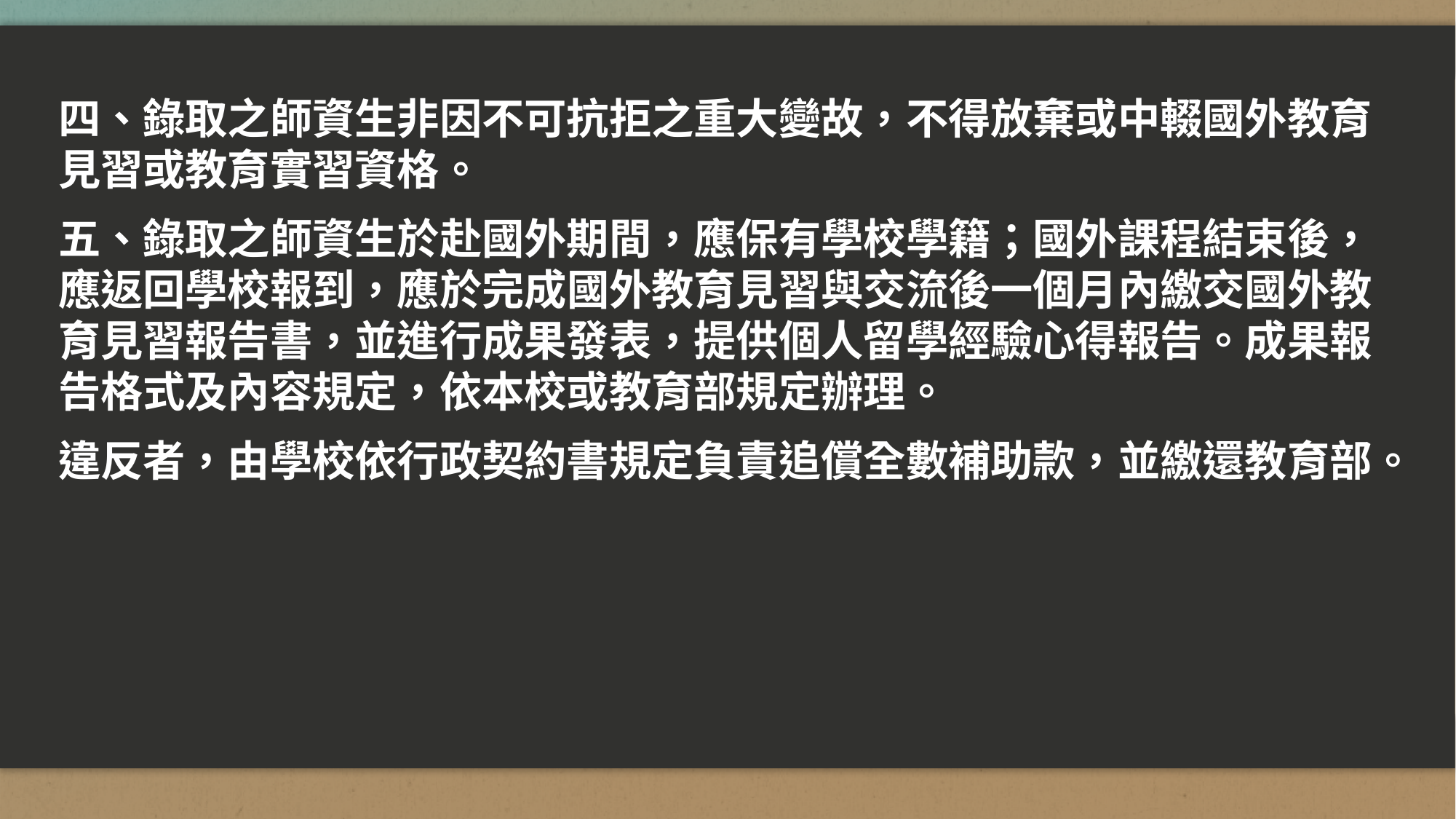

四、錄取之師資生非因不可抗拒之重大變故，不得放棄或中輟國外教育見習或教育實習資格。
五、錄取之師資生於赴國外期間，應保有學校學籍；國外課程結束後，應返回學校報到，應於完成國外教育見習與交流後一個月內繳交國外教育見習報告書，並進行成果發表，提供個人留學經驗心得報告。成果報告格式及內容規定，依本校或教育部規定辦理。
違反者，由學校依行政契約書規定負責追償全數補助款，並繳還教育部。